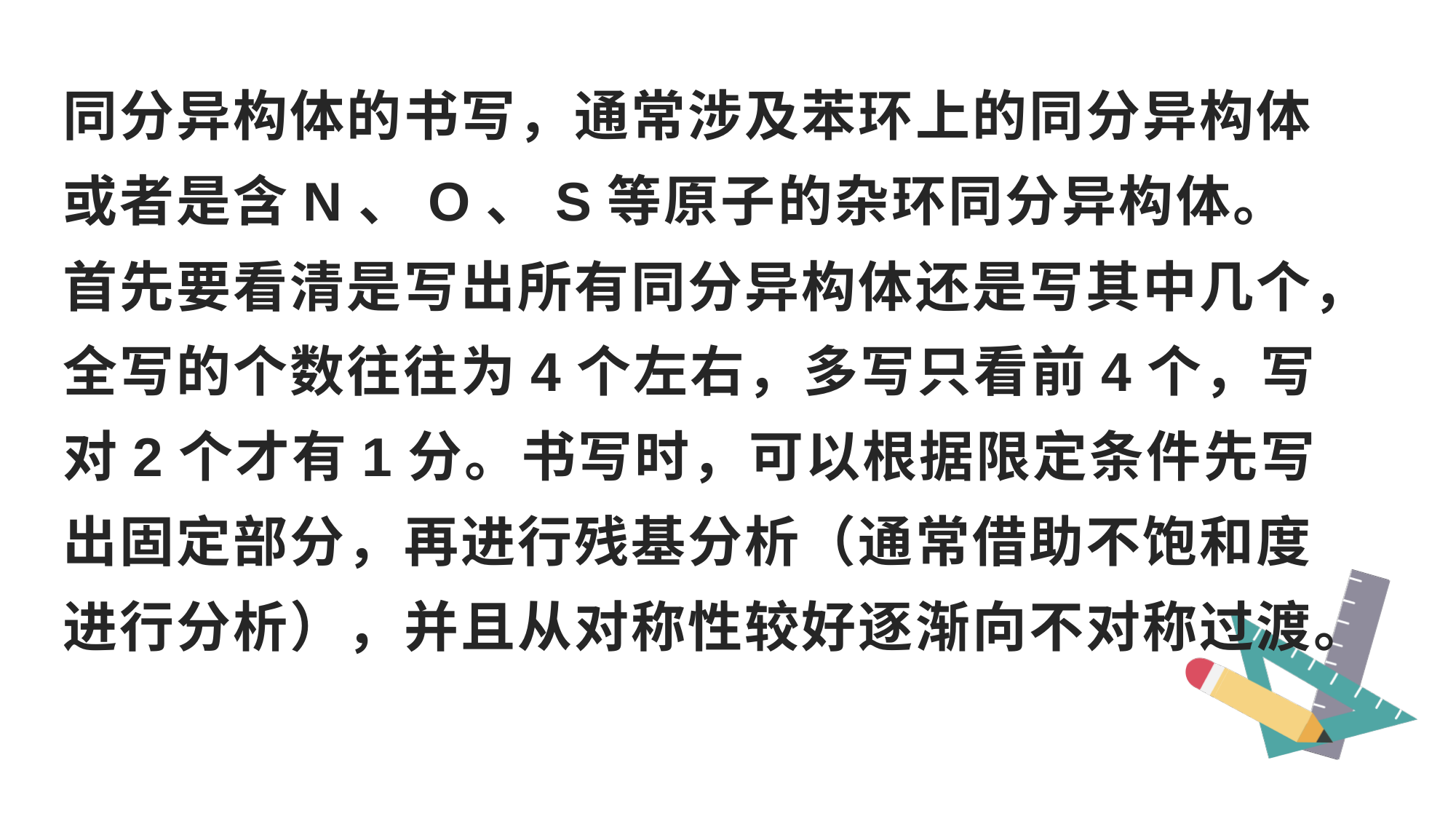

同分异构体的书写，通常涉及苯环上的同分异构体或者是含N、O、S等原子的杂环同分异构体。首先要看清是写出所有同分异构体还是写其中几个，全写的个数往往为4个左右，多写只看前4个，写对2个才有1分。书写时，可以根据限定条件先写出固定部分，再进行残基分析（通常借助不饱和度进行分析），并且从对称性较好逐渐向不对称过渡。